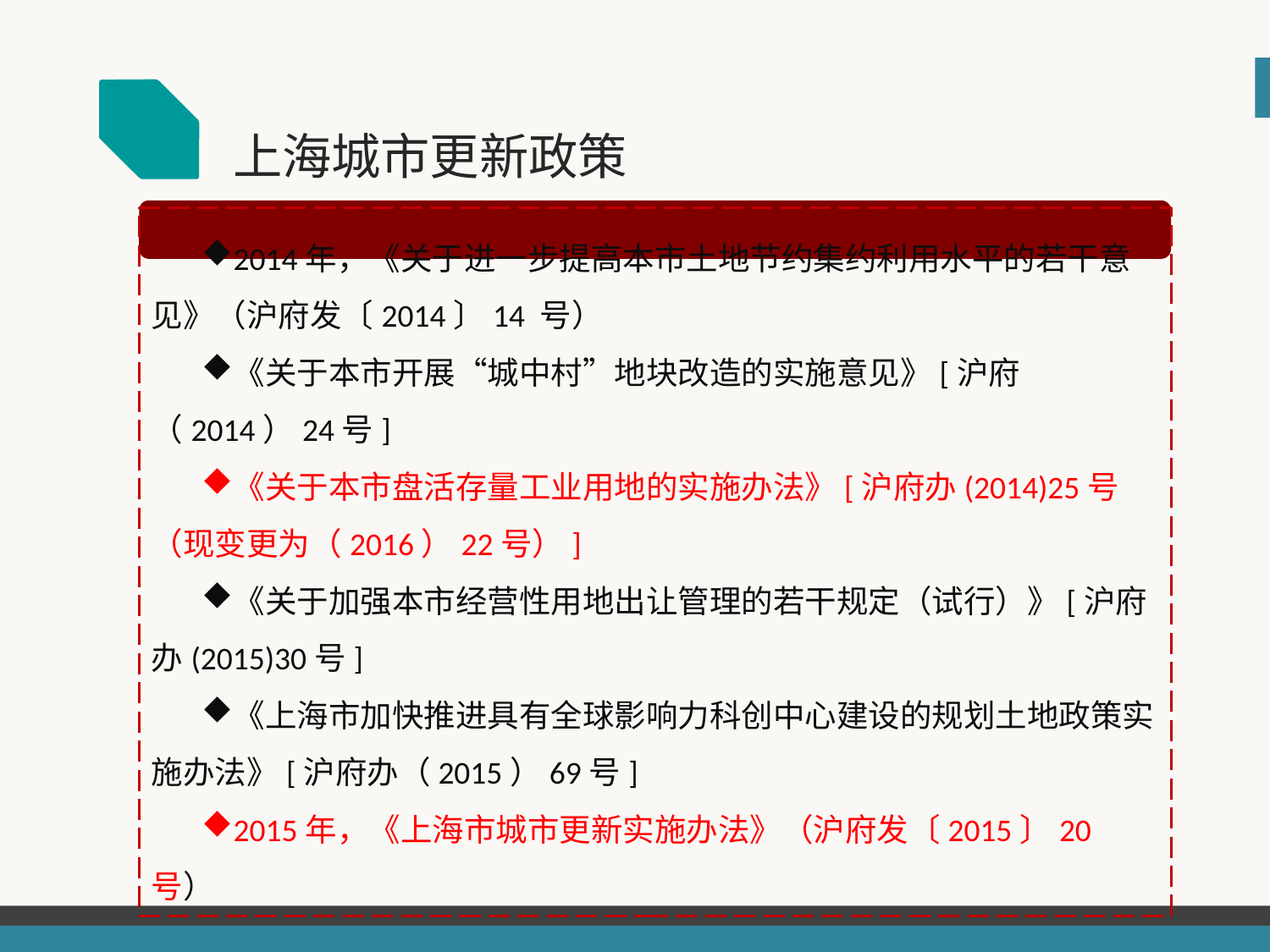

上海城市更新政策

2014年，《关于进一步提高本市土地节约集约利用水平的若干意见》（沪府发〔2014〕14 号）
《关于本市开展“城中村”地块改造的实施意见》[沪府（2014）24号]
《关于本市盘活存量工业用地的实施办法》[沪府办(2014)25号（现变更为（2016）22号）]
《关于加强本市经营性用地出让管理的若干规定（试行）》[沪府办(2015)30号]
《上海市加快推进具有全球影响力科创中心建设的规划土地政策实施办法》[沪府办（2015）69号]
2015年，《上海市城市更新实施办法》（沪府发〔2015〕20号）